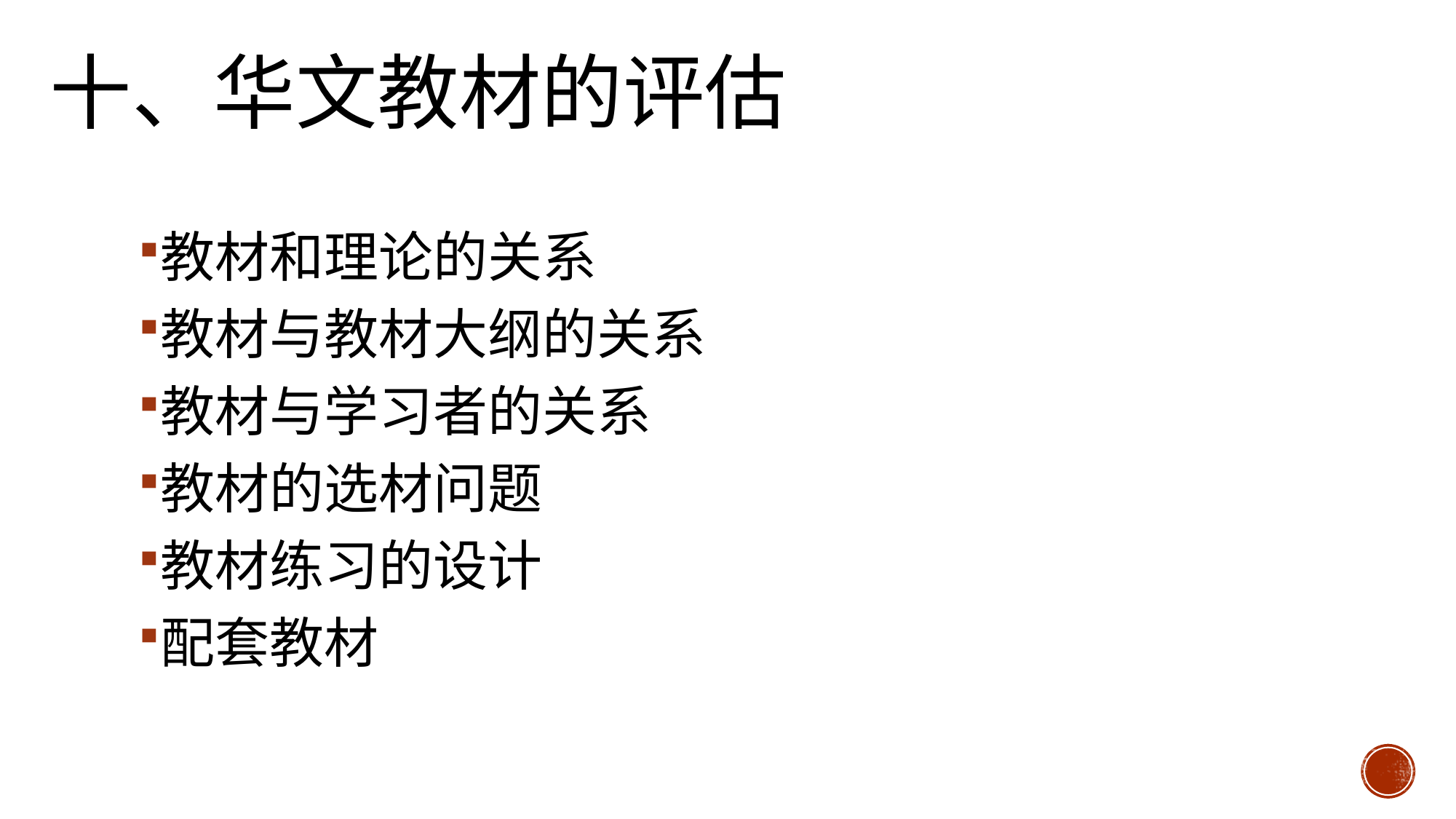

# 十、华文教材的评估
教材和理论的关系
教材与教材大纲的关系
教材与学习者的关系
教材的选材问题
教材练习的设计
配套教材